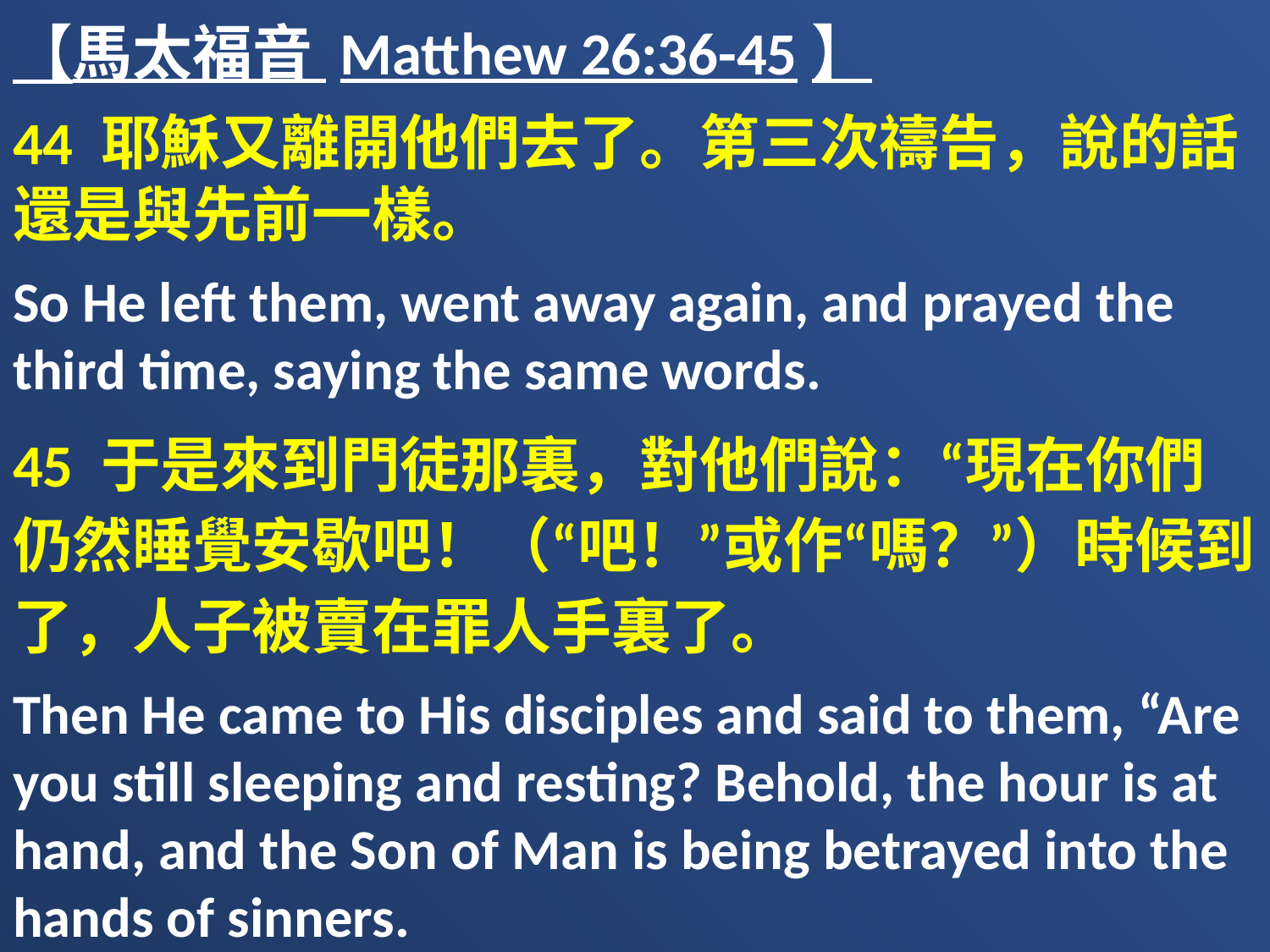

【馬太福音 Matthew 26:36-45】
44 耶穌又離開他們去了。第三次禱告，說的話還是與先前一樣。
So He left them, went away again, and prayed the third time, saying the same words.
45 于是來到門徒那裏，對他們說：“現在你們仍然睡覺安歇吧！（“吧！”或作“嗎？”）時候到了，人子被賣在罪人手裏了。
Then He came to His disciples and said to them, “Are you still sleeping and resting? Behold, the hour is at hand, and the Son of Man is being betrayed into the hands of sinners.